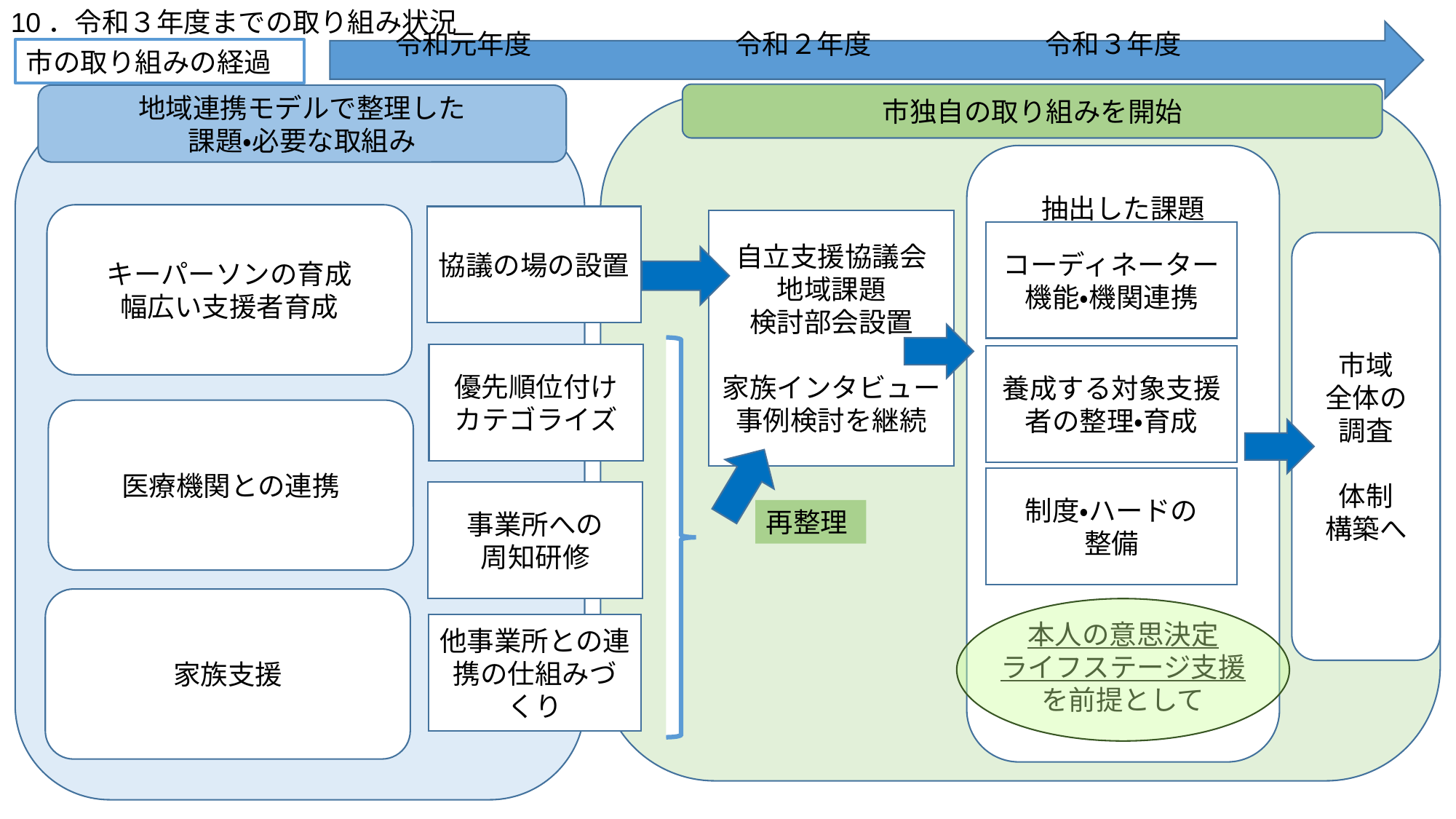

10．令和３年度までの取り組み状況
　　令和元年度  　　　　　　　令和２年度　　　      　　令和３年度
市の取り組みの経過
市独自の取り組みを開始
地域連携モデルで整理した
課題・必要な取組み

抽出した課題

本人の意思決定
ライフステージ支援
を前提として
キーパーソンの育成
幅広い支援者育成
協議の場の設置
自立支援協議会
地域課題
検討部会設置

家族インタビュー
事例検討を継続
コーディネーター
機能・機関連携
市域
全体の
調査

体制
構築へ

優先順位付け
カテゴライズ
養成する対象支援者の整理・育成
医療機関との連携

制度・ハードの
整備
事業所への
周知研修
再整理
家族支援

他事業所との連携の仕組みづくり